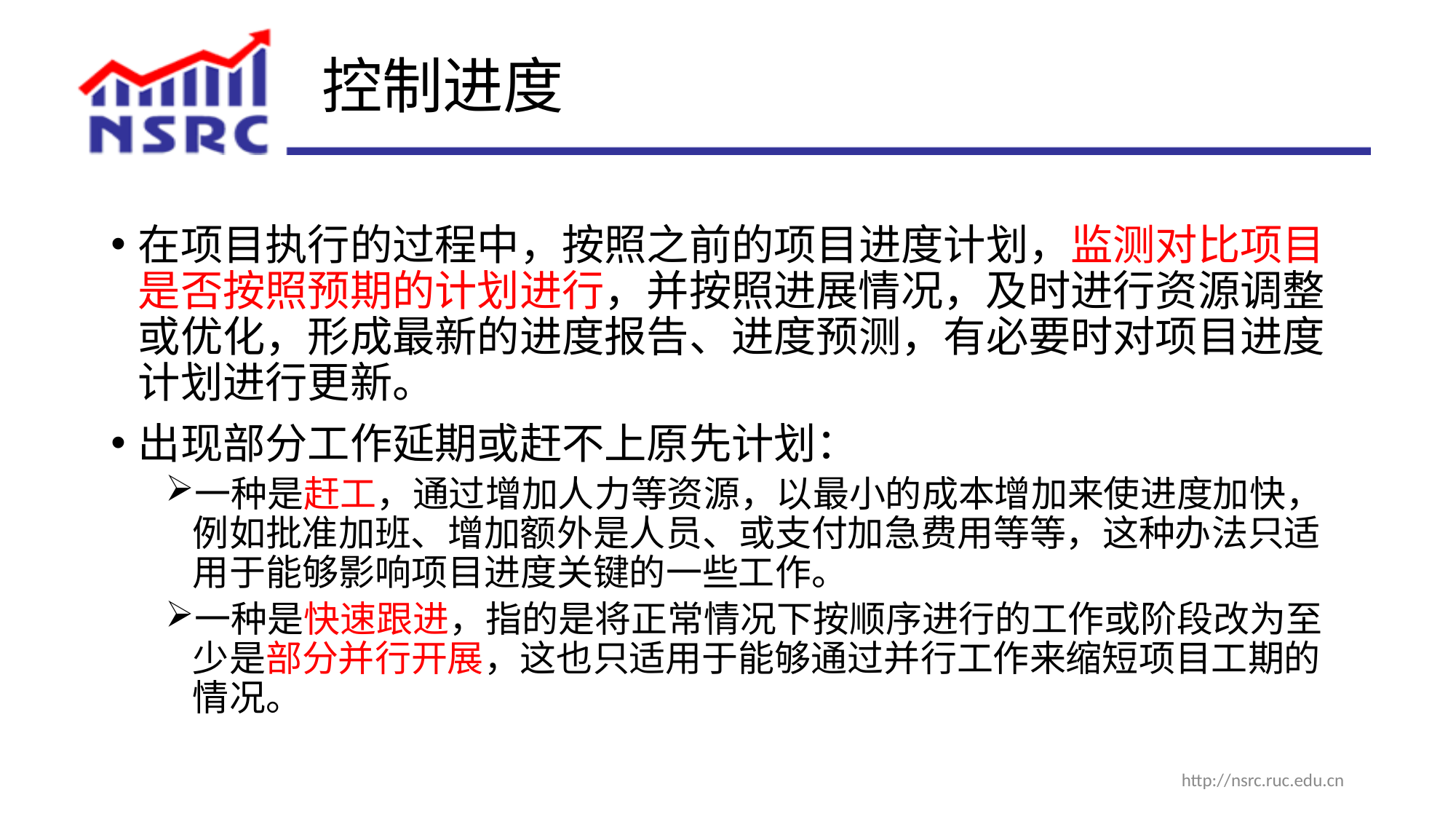

# 控制进度
在项目执行的过程中，按照之前的项目进度计划，监测对比项目是否按照预期的计划进行，并按照进展情况，及时进行资源调整或优化，形成最新的进度报告、进度预测，有必要时对项目进度计划进行更新。
出现部分工作延期或赶不上原先计划：
一种是赶工，通过增加人力等资源，以最小的成本增加来使进度加快，例如批准加班、增加额外是人员、或支付加急费用等等，这种办法只适用于能够影响项目进度关键的一些工作。
一种是快速跟进，指的是将正常情况下按顺序进行的工作或阶段改为至少是部分并行开展，这也只适用于能够通过并行工作来缩短项目工期的情况。